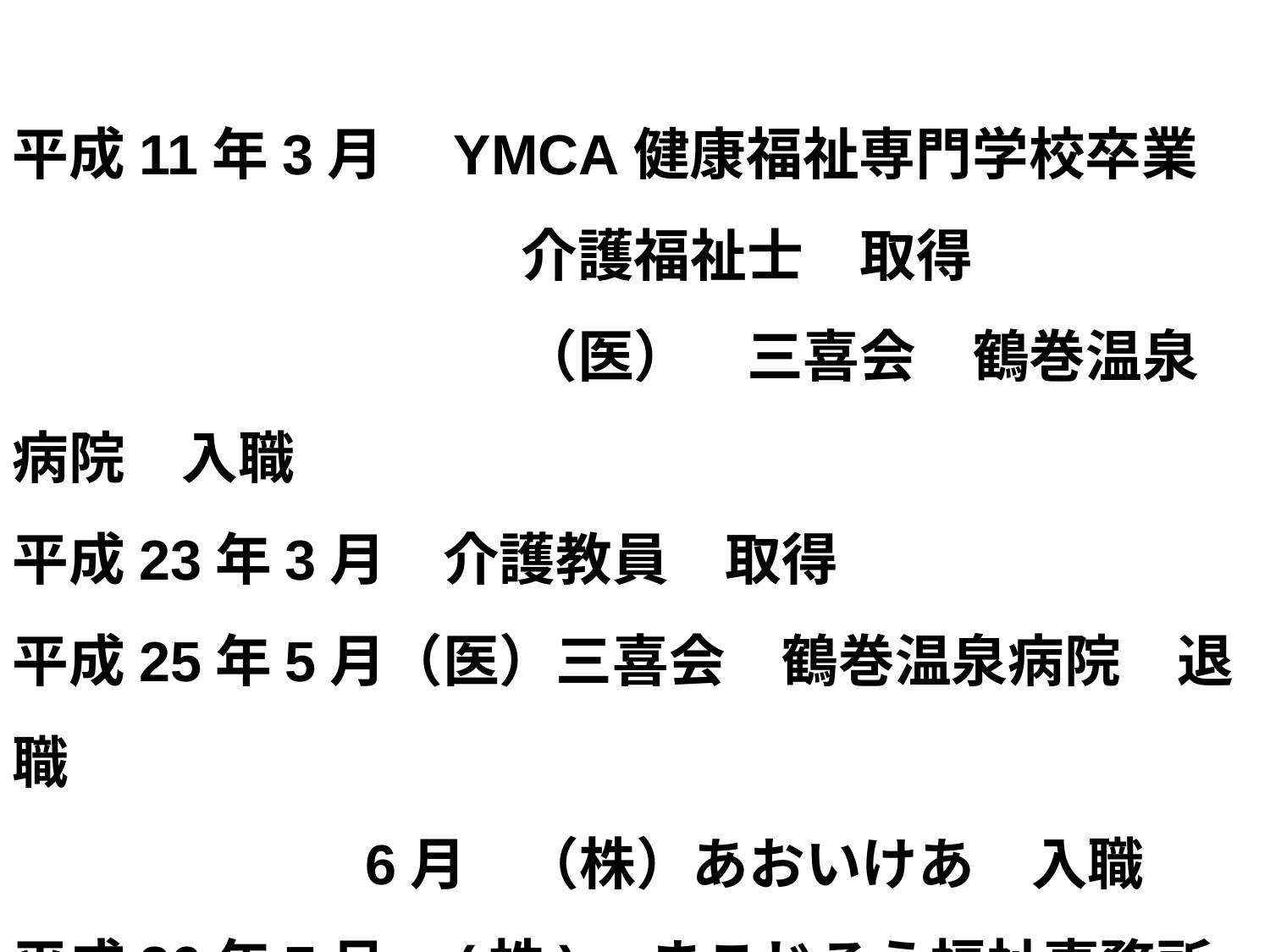

平成11年3月　YMCA健康福祉専門学校卒業
　　　　　　　　　介護福祉士　取得
　　　　　　　　　（医）　三喜会　鶴巻温泉病院　入職
平成23年3月　介護教員　取得
平成25年5月（医）三喜会　鶴巻温泉病院　退職
　　　　　　6月　（株）あおいけあ　入職
平成26年7月　(株)　まこじろう福祉事務所　設立
                 makojirofukushi＠gmail.com